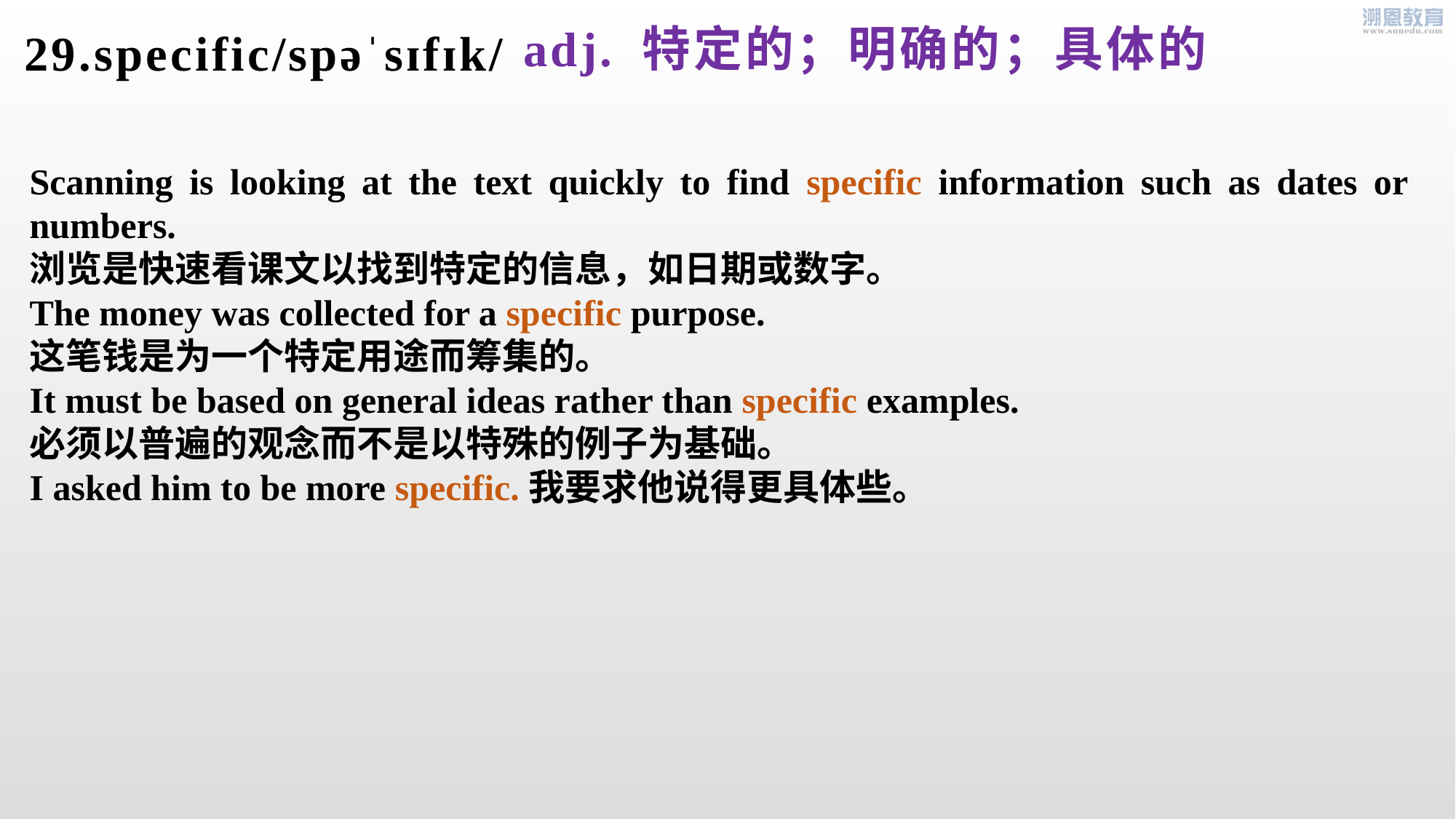

adj. 特定的；明确的；具体的
29.specific/spəˈsɪfɪk/
Scanning is looking at the text quickly to find specific information such as dates or numbers.
浏览是快速看课文以找到特定的信息，如日期或数字。
The money was collected for a specific purpose.
这笔钱是为一个特定用途而筹集的。
It must be based on general ideas rather than specific examples.
必须以普遍的观念而不是以特殊的例子为基础。
I asked him to be more specific.我要求他说得更具体些。